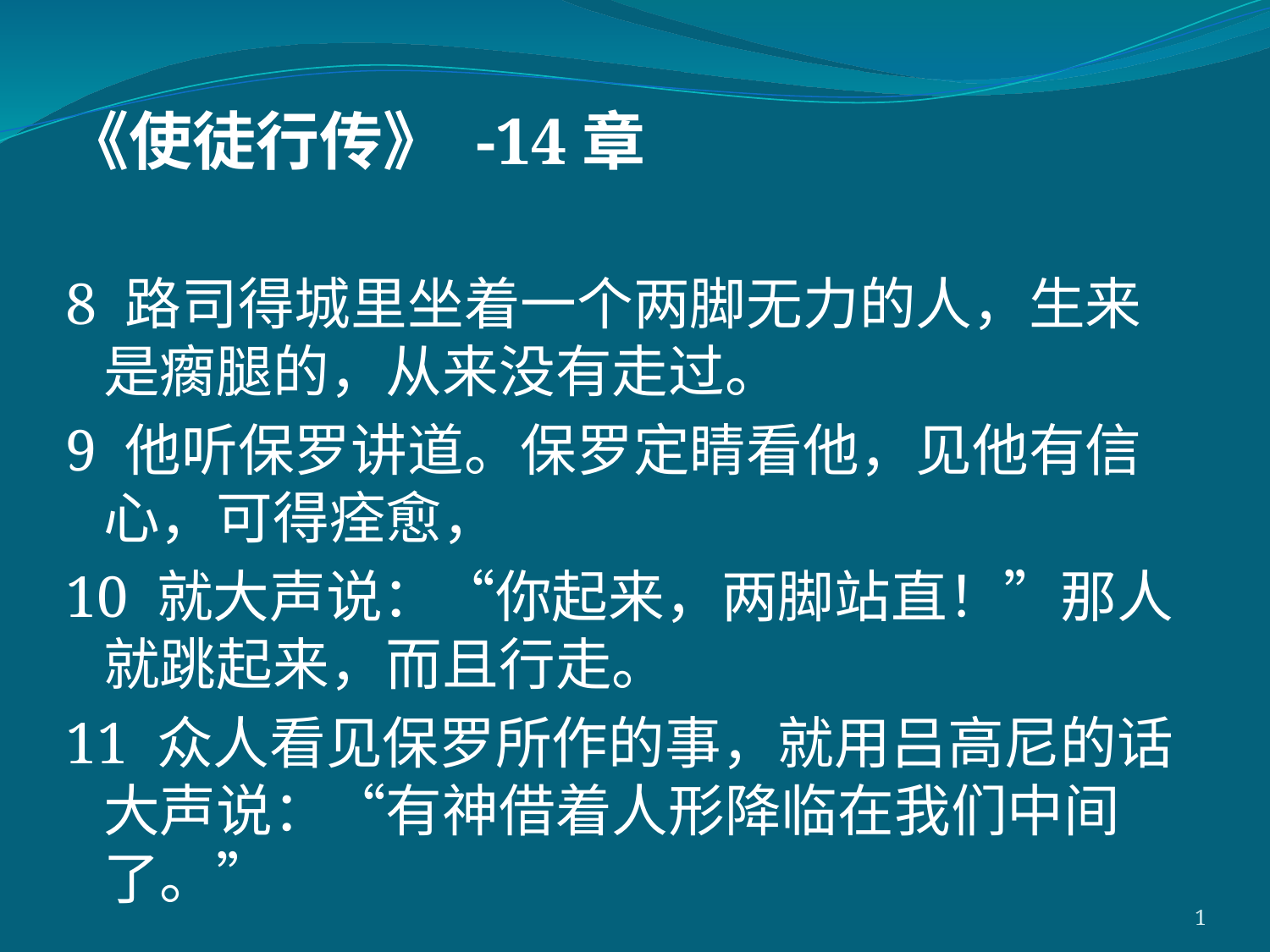

《使徒行传》 -14章

8 路司得城里坐着一个两脚无力的人，生来是瘸腿的，从来没有走过。
9 他听保罗讲道。保罗定睛看他，见他有信心，可得痊愈，
10 就大声说：“你起来，两脚站直！”那人就跳起来，而且行走。
11 众人看见保罗所作的事，就用吕高尼的话大声说：“有神借着人形降临在我们中间了。”

1